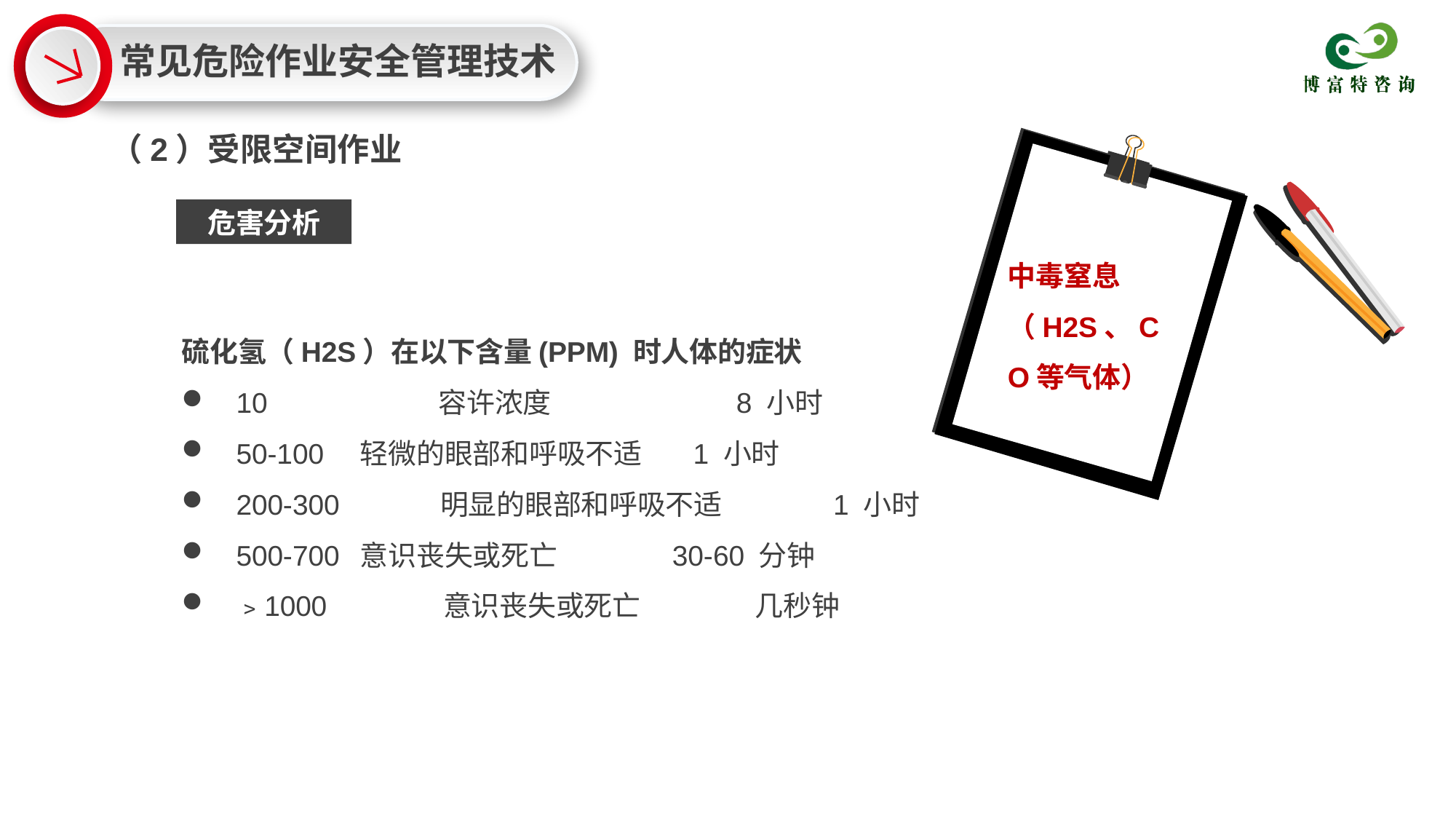

常见危险作业安全管理技术

（2）受限空间作业
危害分析
中毒窒息
（H2S、CO等气体）
硫化氢（H2S）在以下含量(PPM) 时人体的症状
10                     容许浓度                            8 小时
50-100	 轻微的眼部和呼吸不适       1 小时
200-300            明显的眼部和呼吸不适	       1 小时
500-700	 意识丧失或死亡                 30-60 分钟
﹥1000              意识丧失或死亡                  几秒钟